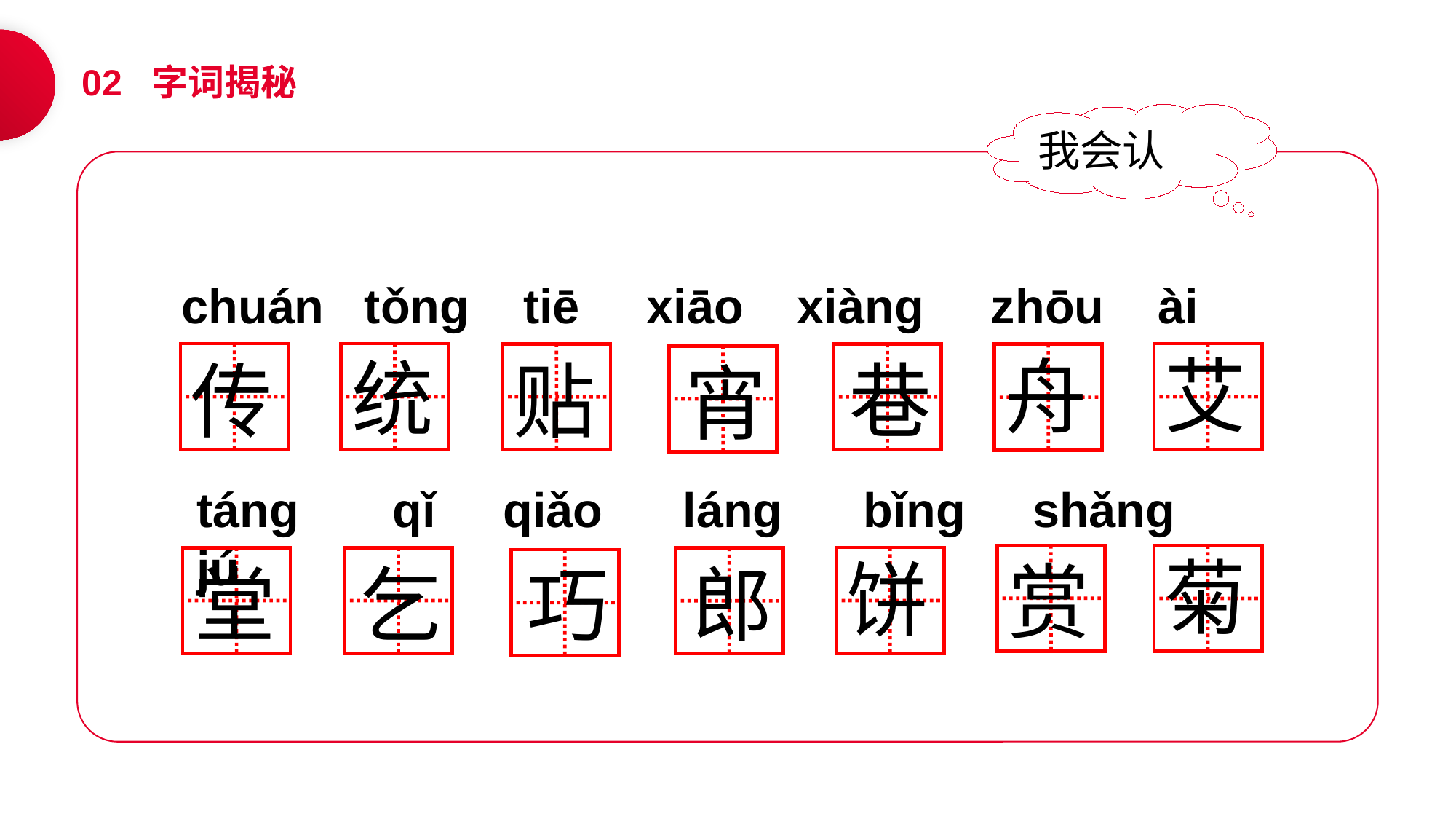

02  字词揭秘
我会认
chuán   tǒng    tiē     xiāo    xiàng     zhōu    ài
艾
舟
统

传
贴
巷

宵
táng       qǐ     qiǎo      láng      bǐng     shǎng    jú
菊
饼
赏

堂
巧
郎

乞